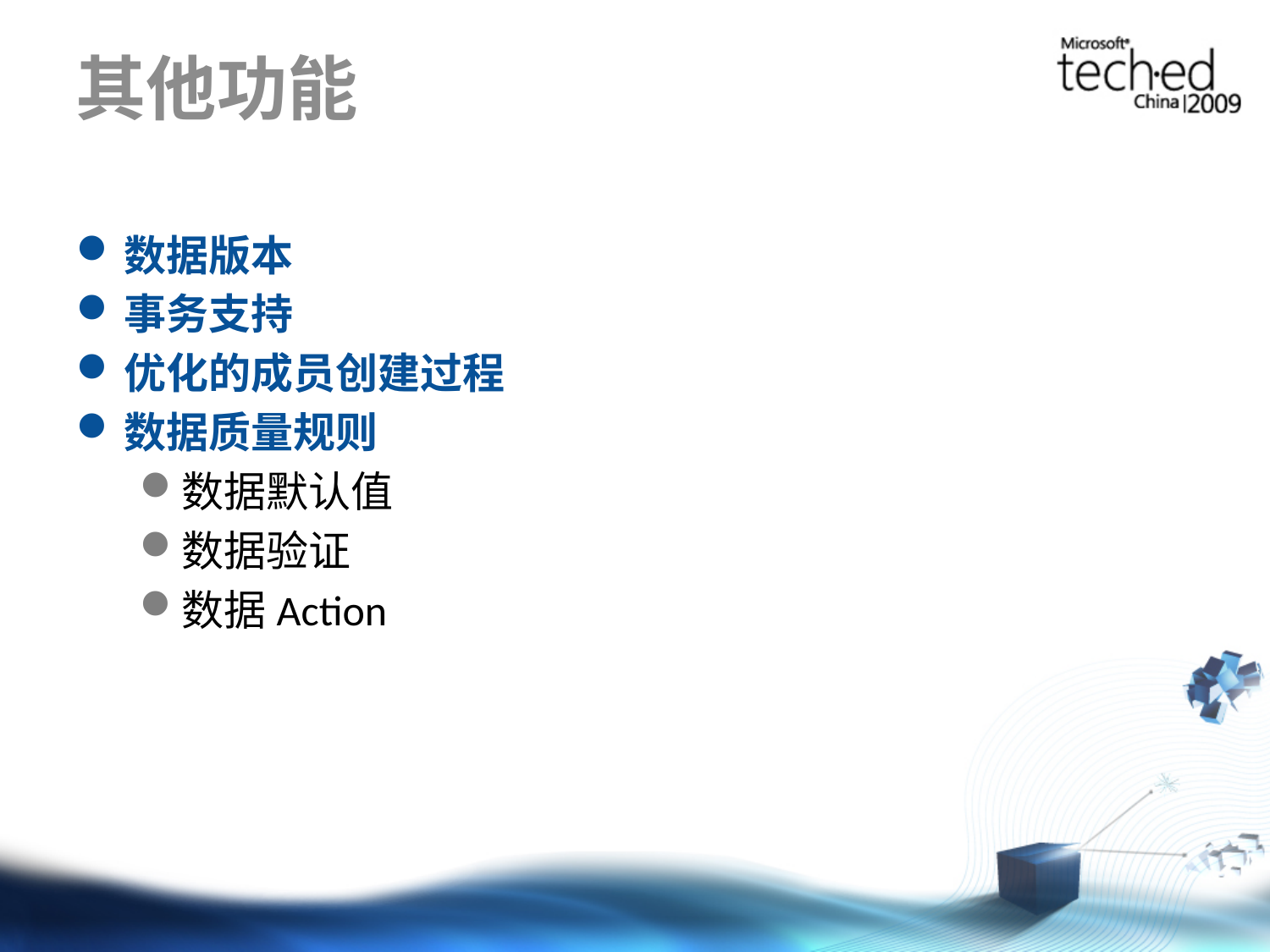

# 其他功能
数据版本
事务支持
优化的成员创建过程
数据质量规则
数据默认值
数据验证
数据Action